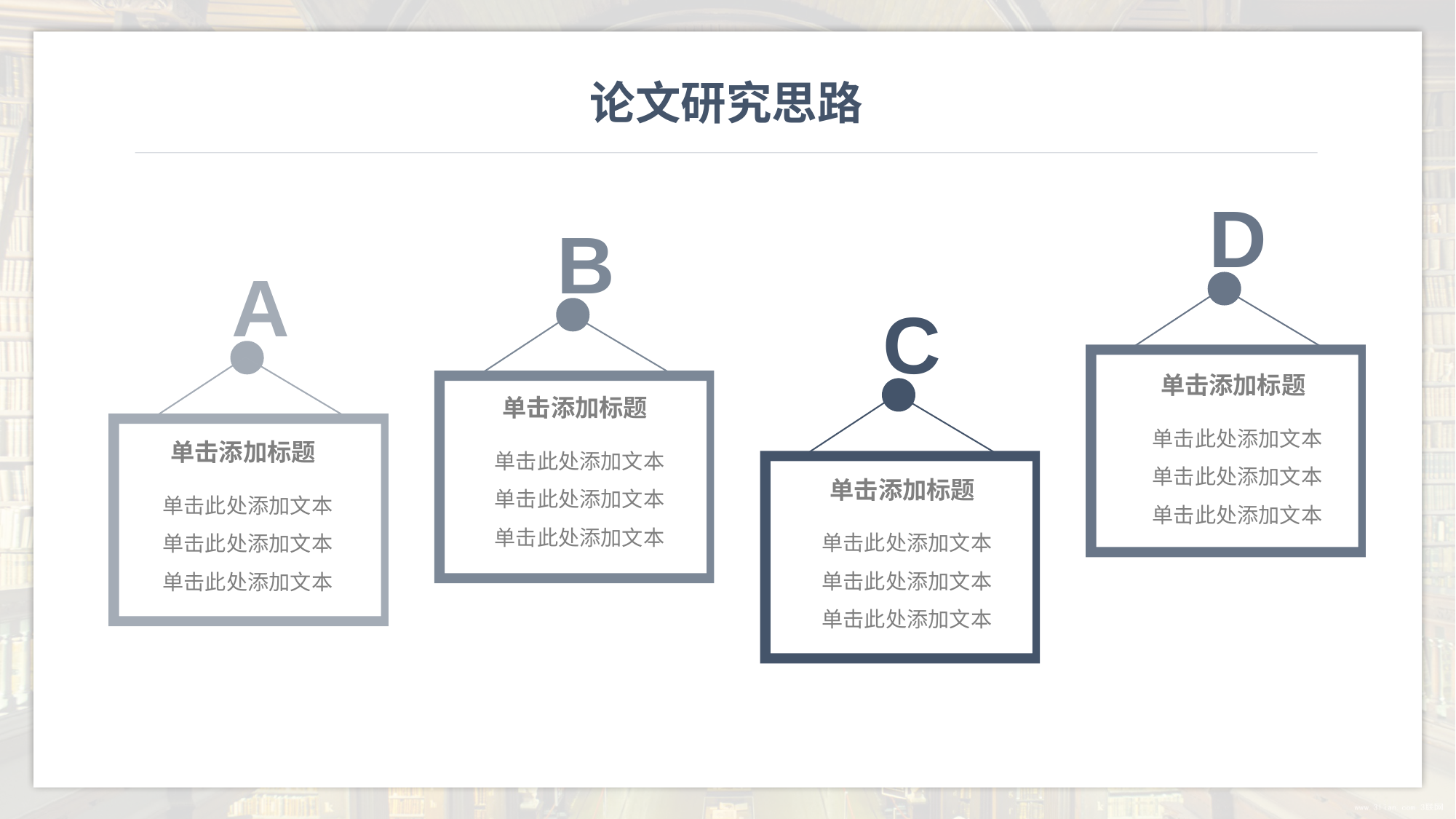

论文研究思路
D
B
A

单击添加标题
单击此处添加文本
单击此处添加文本
单击此处添加文本
C

单击添加标题
单击此处添加文本
单击此处添加文本
单击此处添加文本

单击添加标题
单击此处添加文本
单击此处添加文本
单击此处添加文本

单击添加标题
单击此处添加文本
单击此处添加文本
单击此处添加文本